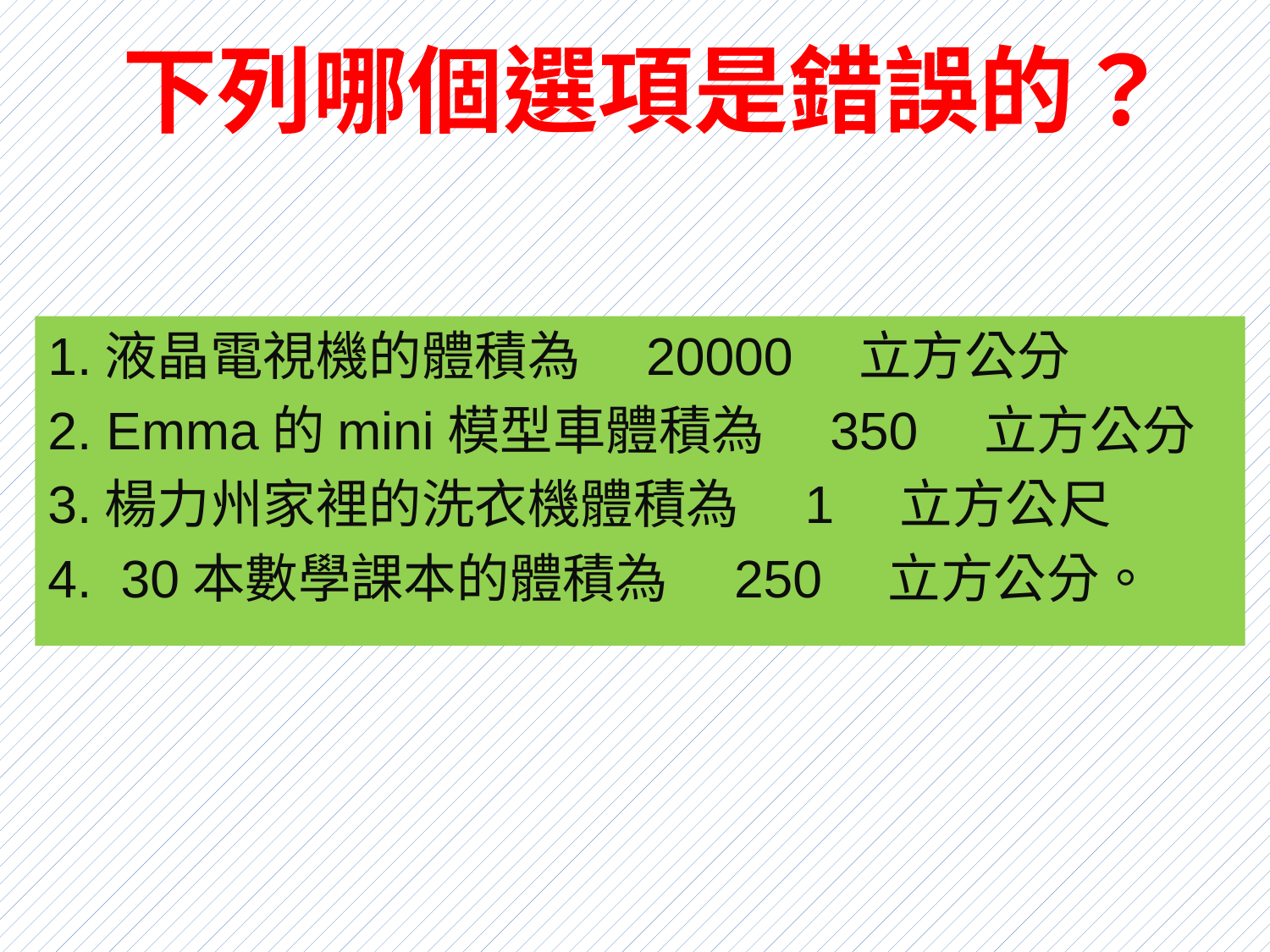

# 下列哪個選項是錯誤的？
1.液晶電視機的體積為　20000　立方公分
2. Emma的mini模型車體積為　350　立方公分
3.楊力州家裡的洗衣機體積為　1　立方公尺
4.  30本數學課本的體積為　250　立方公分。